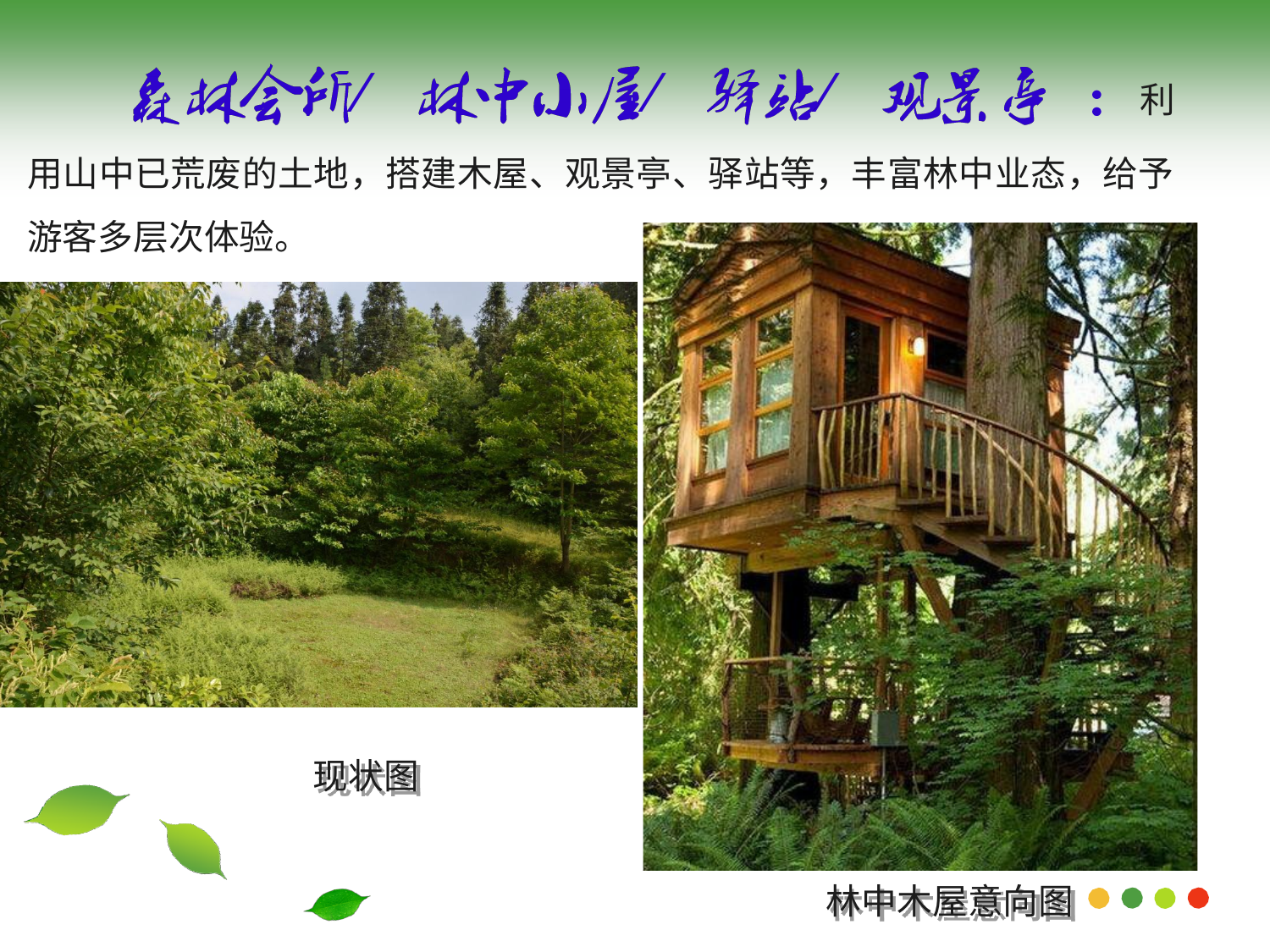

∕	∕	∕

利
用山中已荒废的土地，搭建木屋、观景亭、驿站等，丰富林中业态，给予 游客多层次体验。

现状图

林中木屋意向图